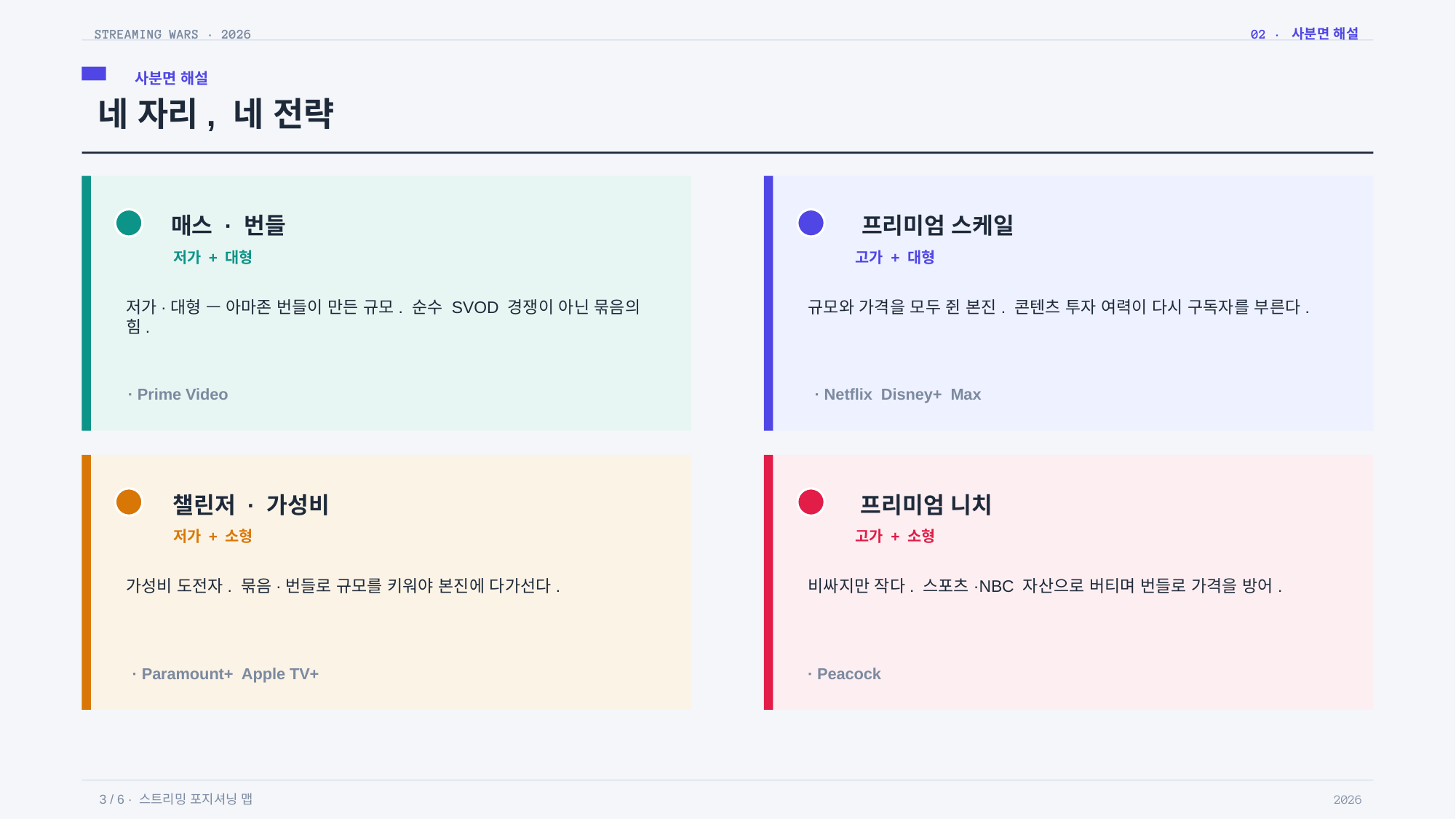

STREAMING WARS · 2026
02 · 사분면 해설

사분면 해설

네 자리, 네 전략

매스 · 번들
프리미엄 스케일

저가 + 대형
고가 + 대형
저가·대형 — 아마존 번들이 만든 규모. 순수 SVOD 경쟁이 아닌 묶음의 힘.
규모와 가격을 모두 쥔 본진. 콘텐츠 투자 여력이 다시 구독자를 부른다.
· Prime Video
· Netflix  Disney+  Max

챌린저 · 가성비
프리미엄 니치

저가 + 소형
고가 + 소형
가성비 도전자. 묶음·번들로 규모를 키워야 본진에 다가선다.
비싸지만 작다. 스포츠·NBC 자산으로 버티며 번들로 가격을 방어.
· Paramount+  Apple TV+
· Peacock

3 / 6 · 스트리밍 포지셔닝 맵
2026